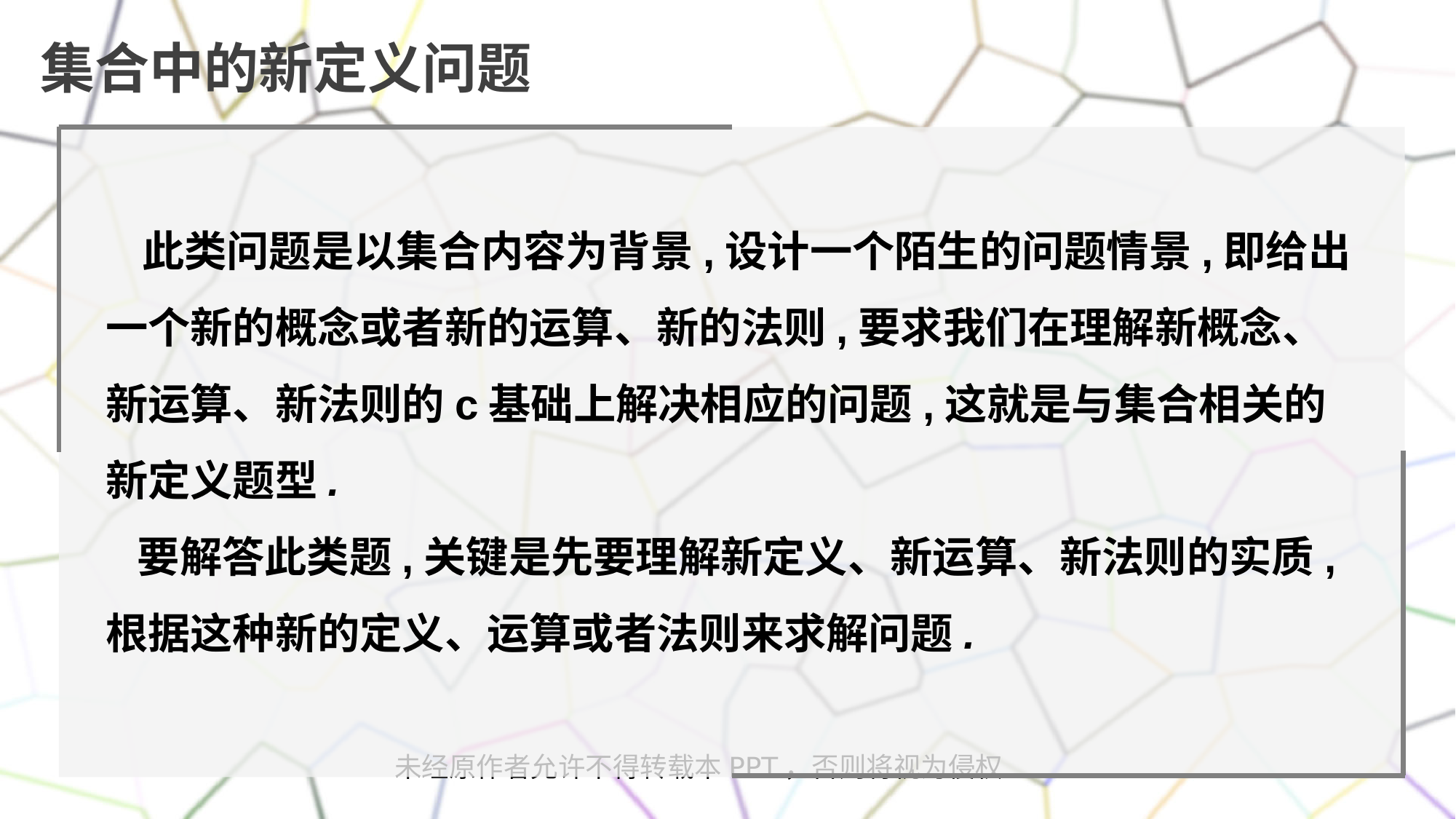

集合中的新定义问题

此类问题是以集合内容为背景,设计一个陌生的问题情景,即给出一个新的概念或者新的运算、新的法则,要求我们在理解新概念、新运算、新法则的c基础上解决相应的问题,这就是与集合相关的新定义题型.
要解答此类题,关键是先要理解新定义、新运算、新法则的实质,根据这种新的定义、运算或者法则来求解问题.